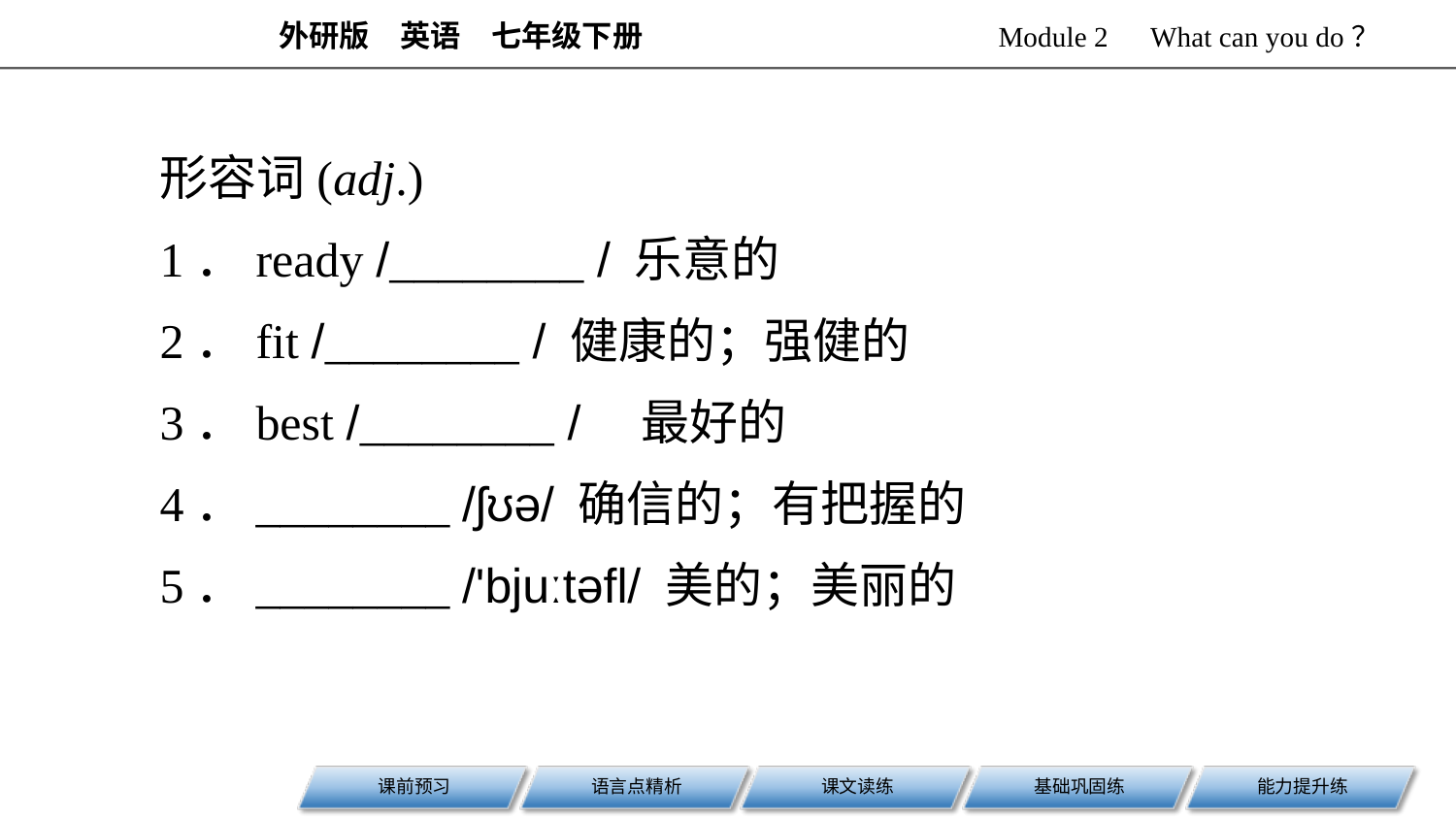

形容词(adj.)
1．ready /________ / 乐意的
2．fit /________ / 健康的；强健的
3．best /________ /　最好的
4．________ /ʃʊə/ 确信的；有把握的
5．________ /'bjuːtəfl/ 美的；美丽的